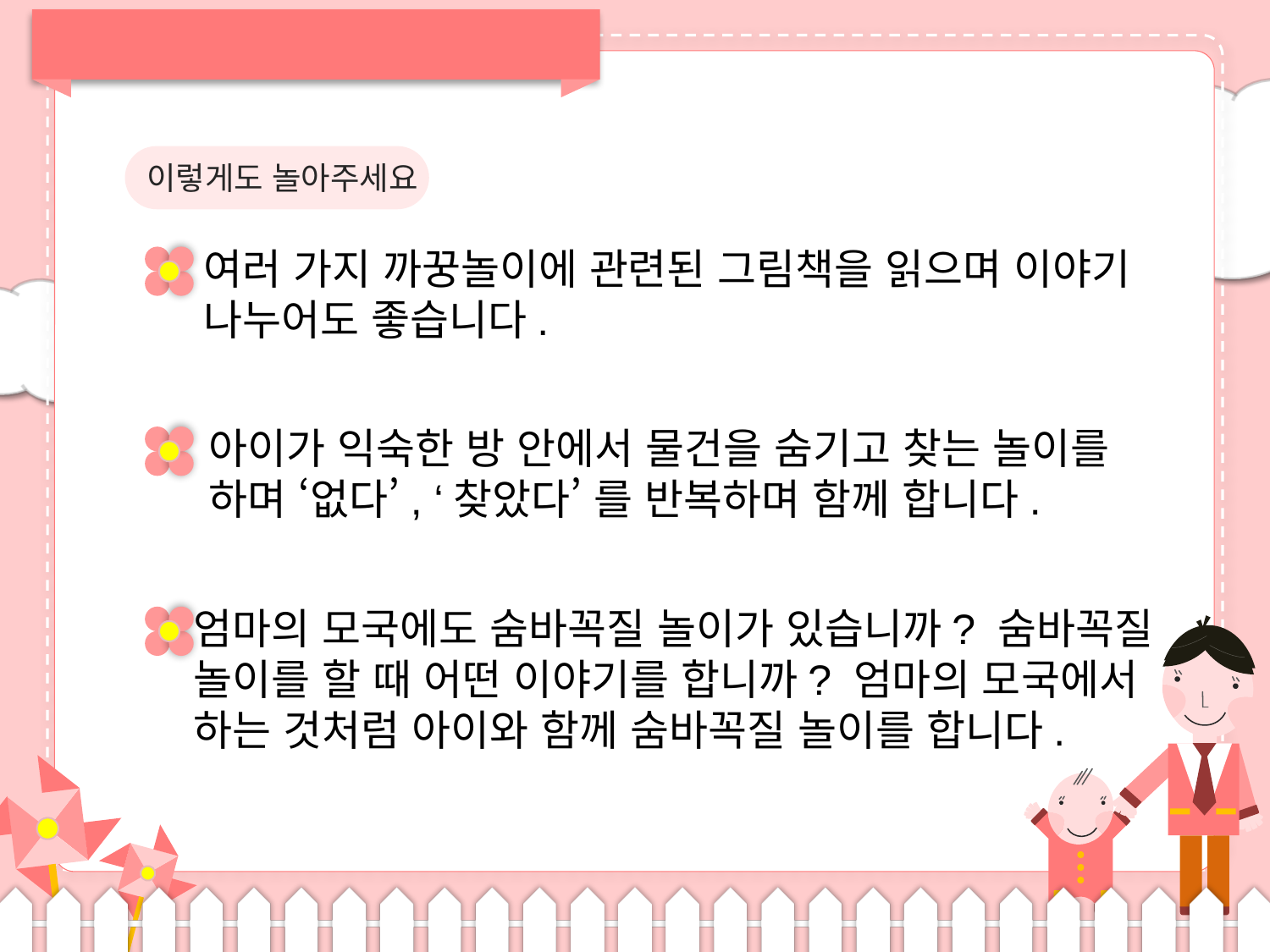

이렇게도 놀아주세요
여러 가지 까꿍놀이에 관련된 그림책을 읽으며 이야기
나누어도 좋습니다.

아이가 익숙한 방 안에서 물건을 숨기고 찾는 놀이를
하며 ‘없다’, ‘찾았다’ 를 반복하며 함께 합니다.

엄마의 모국에도 숨바꼭질 놀이가 있습니까? 숨바꼭질
놀이를 할 때 어떤 이야기를 합니까? 엄마의 모국에서
하는 것처럼 아이와 함께 숨바꼭질 놀이를 합니다.